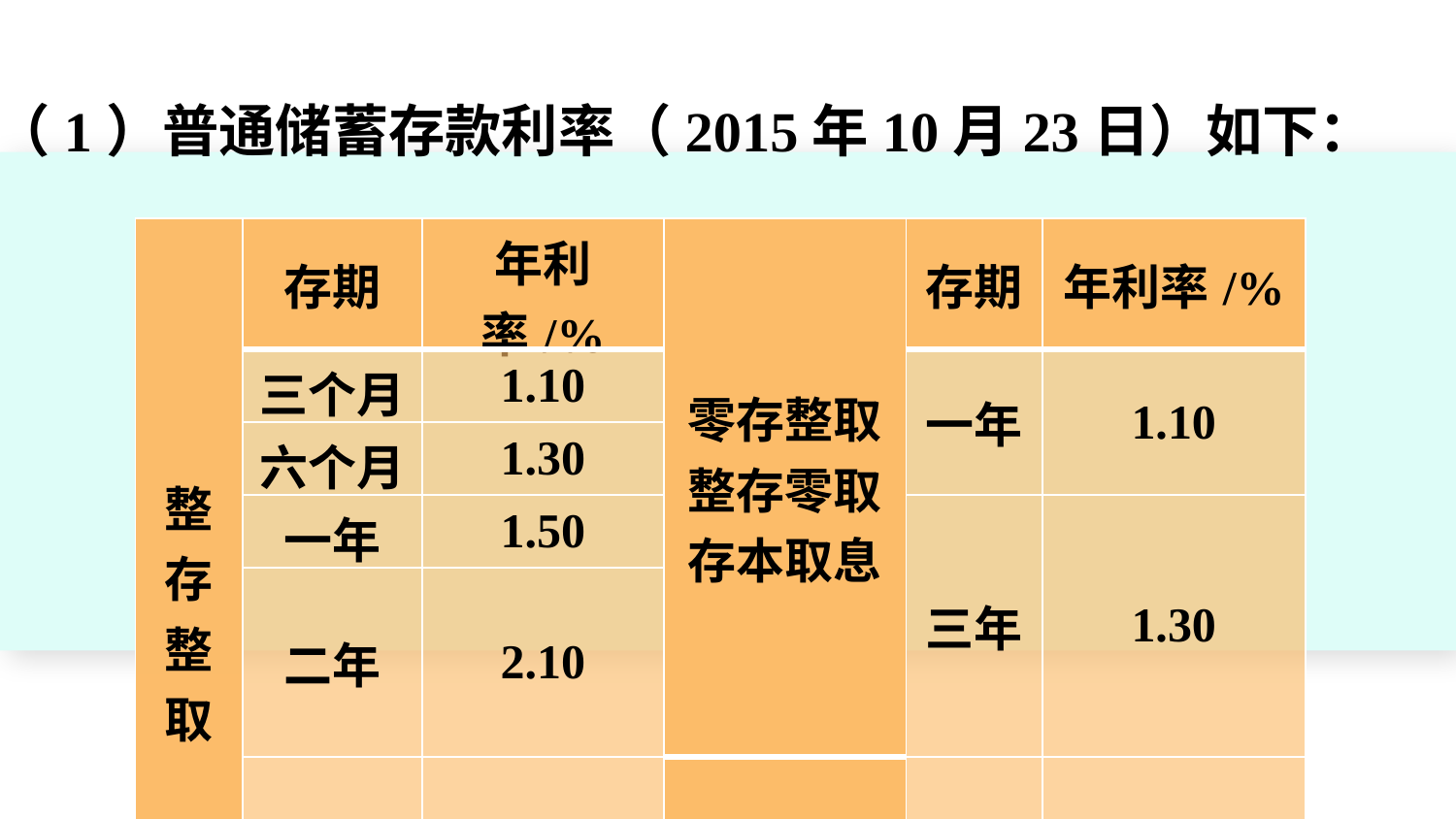

（1）普通储蓄存款利率（2015年10月23日）如下：
| 整存整取 | 存期 | 年利率/% | 零存整取 整存零取 存本取息 | 存期 | 年利率/% |
| --- | --- | --- | --- | --- | --- |
|  | 三个月 | 1.10 |  | 一年 | 1.10 |
|  | 六个月 | 1.30 |  |  |  |
|  | 一年 | 1.50 |  | 三年 | 1.30 |
|  | 二年 | 2.10 |  |  |  |
|  | 三年 | 2.75 | 活期利率 |  | 0.35 |